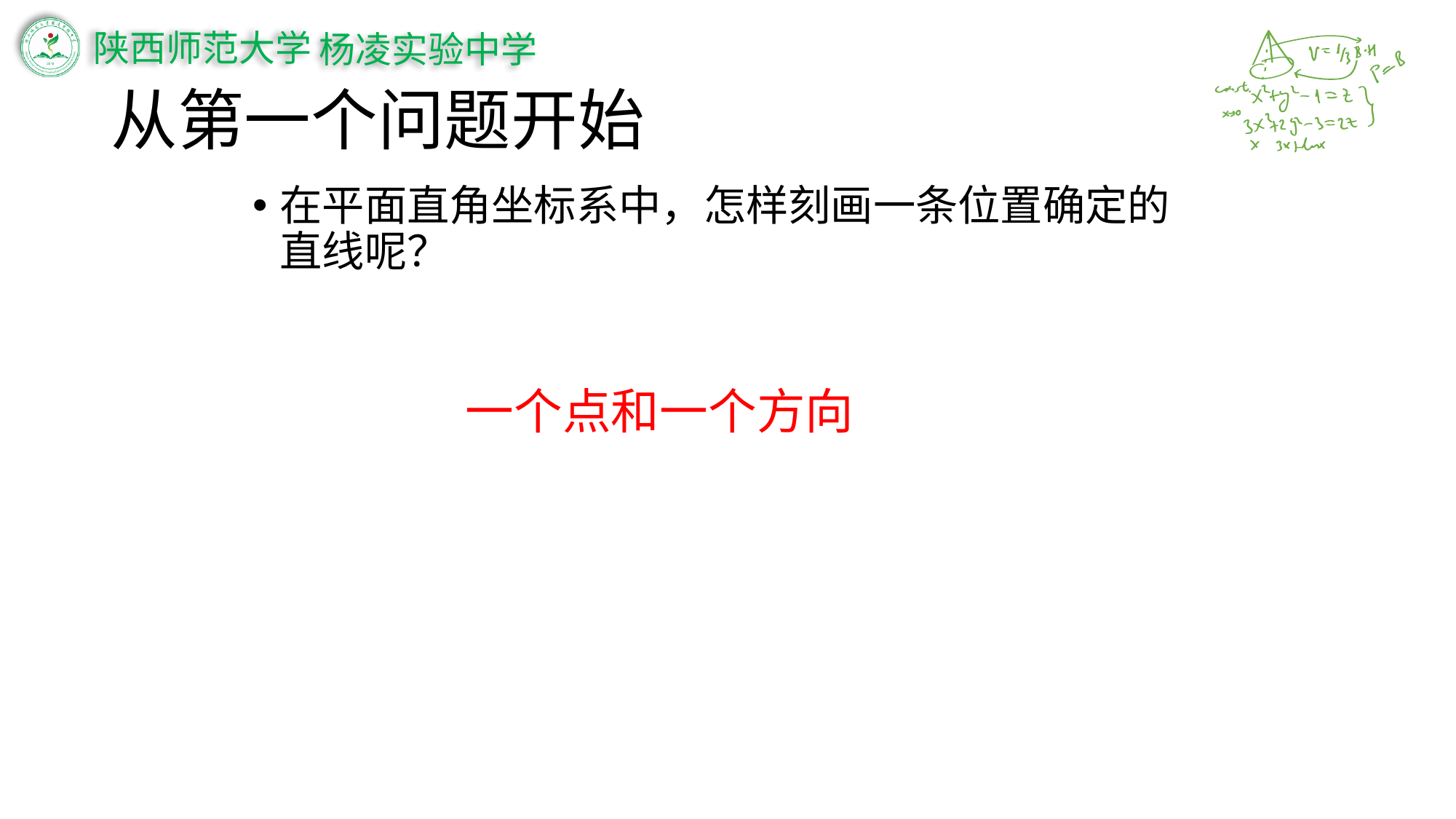

# 从第一个问题开始
在平面直角坐标系中，怎样刻画一条位置确定的直线呢？

一个点和一个方向